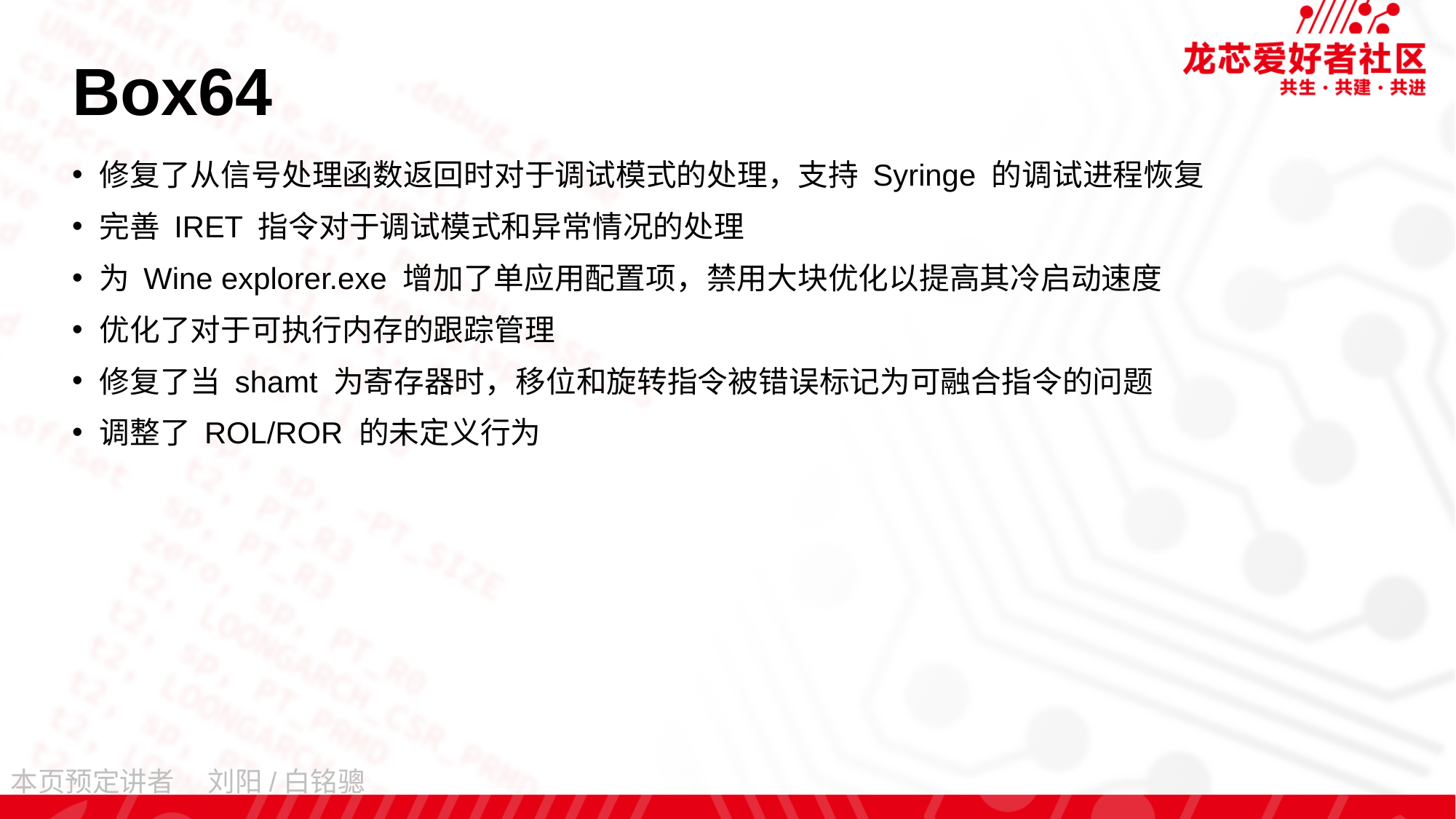

# Box64
修复了从信号处理函数返回时对于调试模式的处理，支持 Syringe 的调试进程恢复
完善 IRET 指令对于调试模式和异常情况的处理
为 Wine explorer.exe 增加了单应用配置项，禁用大块优化以提高其冷启动速度
优化了对于可执行内存的跟踪管理
修复了当 shamt 为寄存器时，移位和旋转指令被错误标记为可融合指令的问题
调整了 ROL/ROR 的未定义行为
刘阳/白铭骢